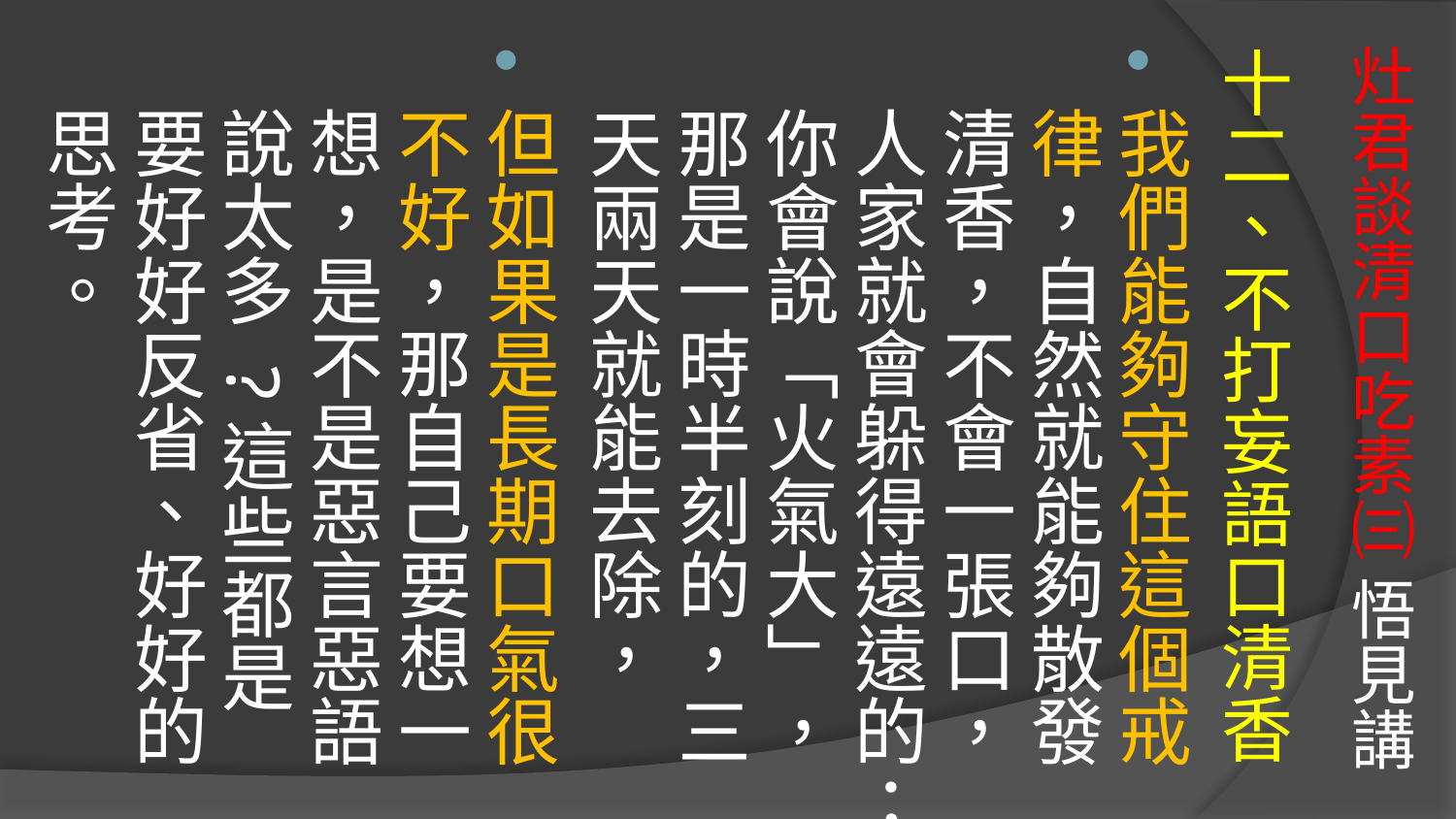

# 灶君談清口吃素㈢ 悟見講
十二、不打妄語口清香
我們能夠守住這個戒律，自然就能夠散發清香，不會一張口，人家就會躲得遠遠的；你會說「火氣大」，那是一時半刻的，三天兩天就能去除，
但如果是長期口氣很不好，那自己要想一想，是不是惡言惡語說太多 ?這些都是要好好反省、好好的思考。